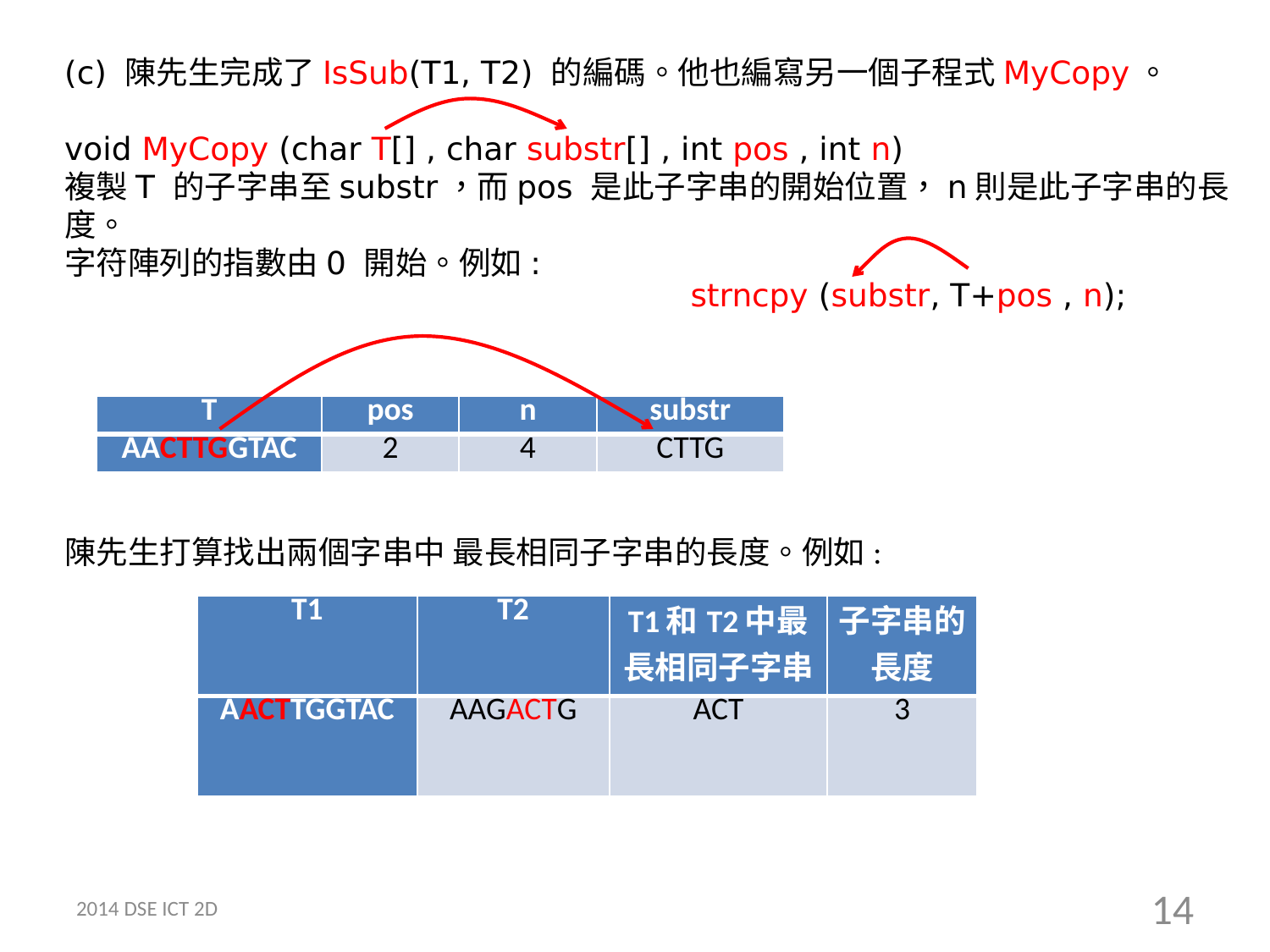

(c) 陳先生完成了IsSub(T1, T2) 的編碼。他也編寫另一個子程式MyCopy。

void MyCopy (char T[] , char substr[] , int pos , int n)
複製T 的子字串至substr，而pos 是此子字串的開始位置，n則是此子字串的長度。
字符陣列的指數由0 開始。例如:

strncpy (substr, T+pos , n);

| T | pos | n | substr |
| --- | --- | --- | --- |
| AACTTGGTAC | 2 | 4 | CTTG |
陳先生打算找出兩個字串中 最長相同子字串的長度。例如:
| T1 | T2 | T1和T2中最長相同子字串 | 子字串的長度 |
| --- | --- | --- | --- |
| AACTTGGTAC | AAGACTG | ACT | 3 |
2014 DSE ICT 2D
14